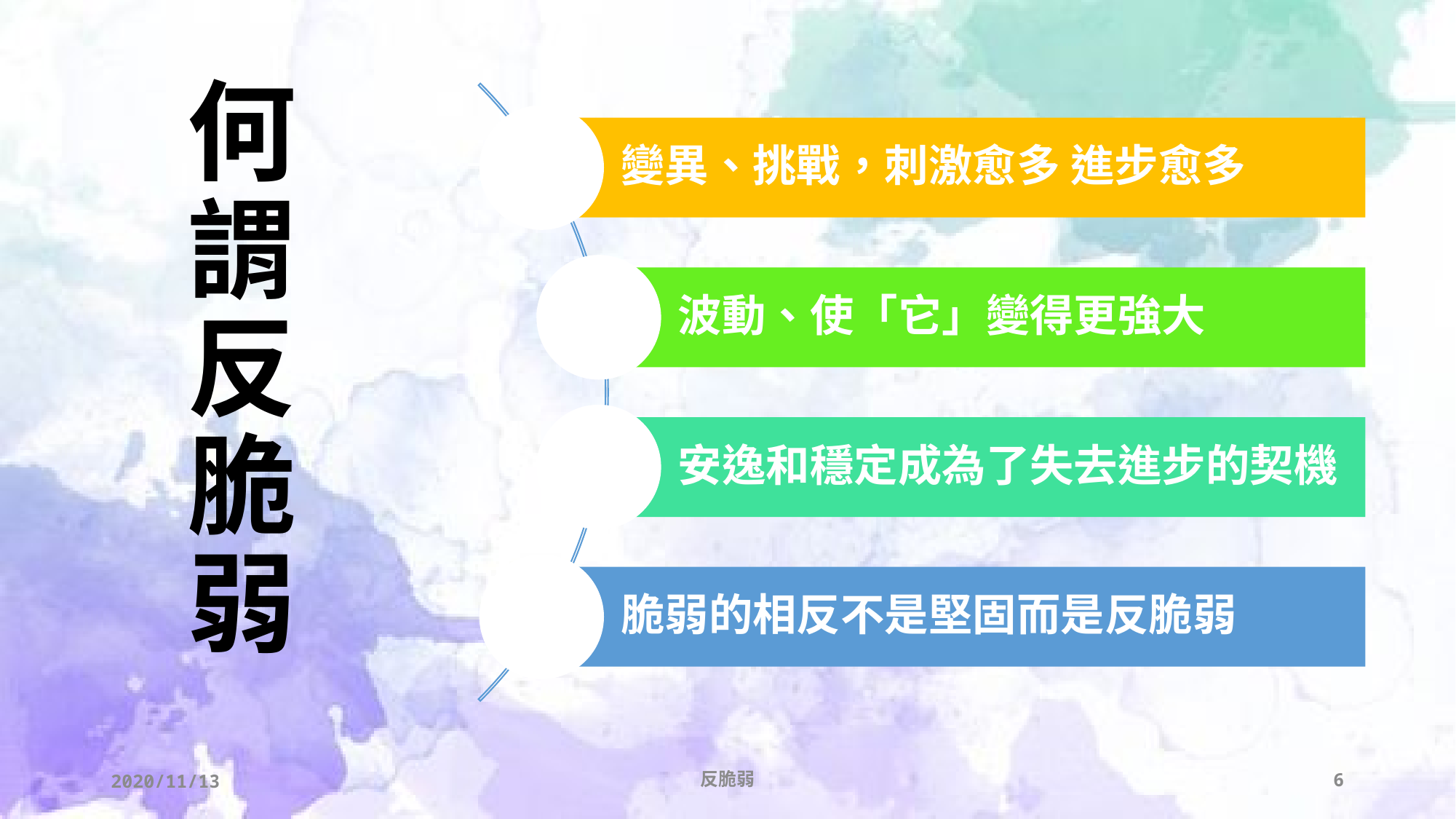

變異、挑戰，刺激愈多 進步愈多
波動、使「它」變得更強大
安逸和穩定成為了失去進步的契機
脆弱的相反不是堅固而是反脆弱
# 何謂反脆弱
2020/11/13
反脆弱
6